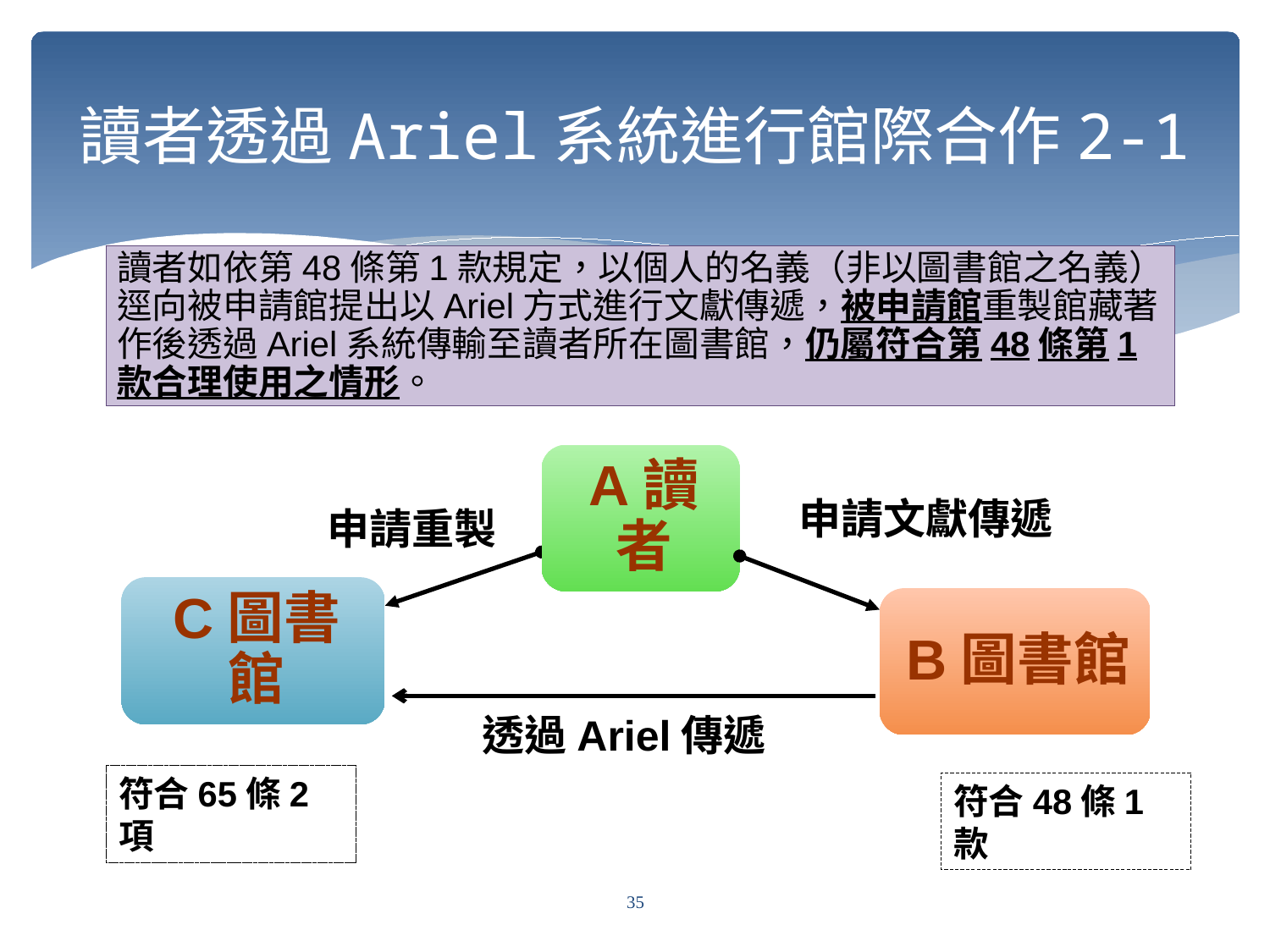

# 讀者透過Ariel系統進行館際合作2-1
讀者如依第48條第1款規定，以個人的名義（非以圖書館之名義）逕向被申請館提出以Ariel方式進行文獻傳遞，被申請館重製館藏著作後透過Ariel系統傳輸至讀者所在圖書館，仍屬符合第48條第1款合理使用之情形。
C圖書館
A讀者
B圖書館
申請文獻傳遞
申請重製
透過Ariel傳遞
符合65條2項
符合48條1款
35